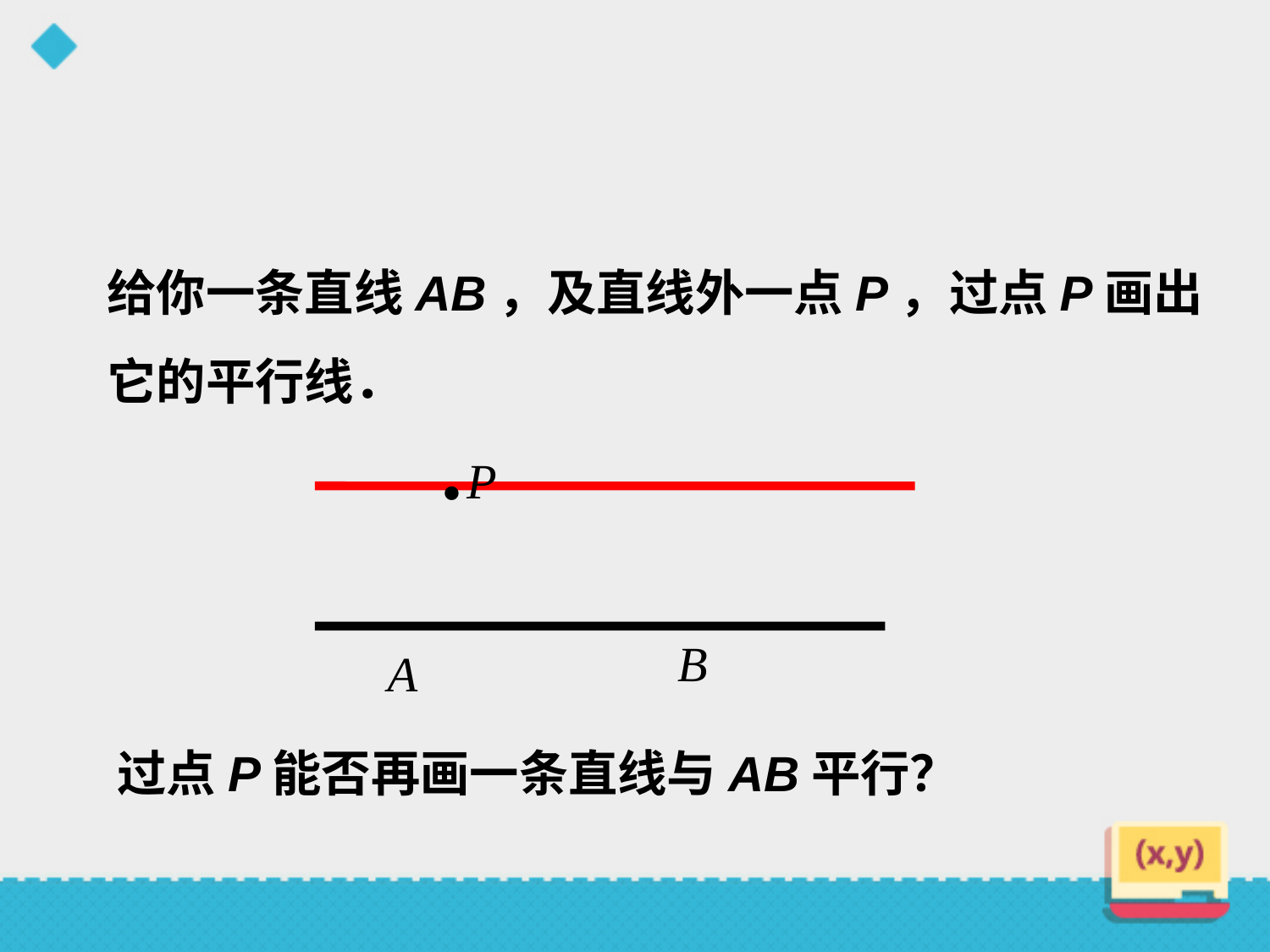

给你一条直线AB，及直线外一点P，过点P画出它的平行线．
.P

B
A

过点P能否再画一条直线与AB平行？